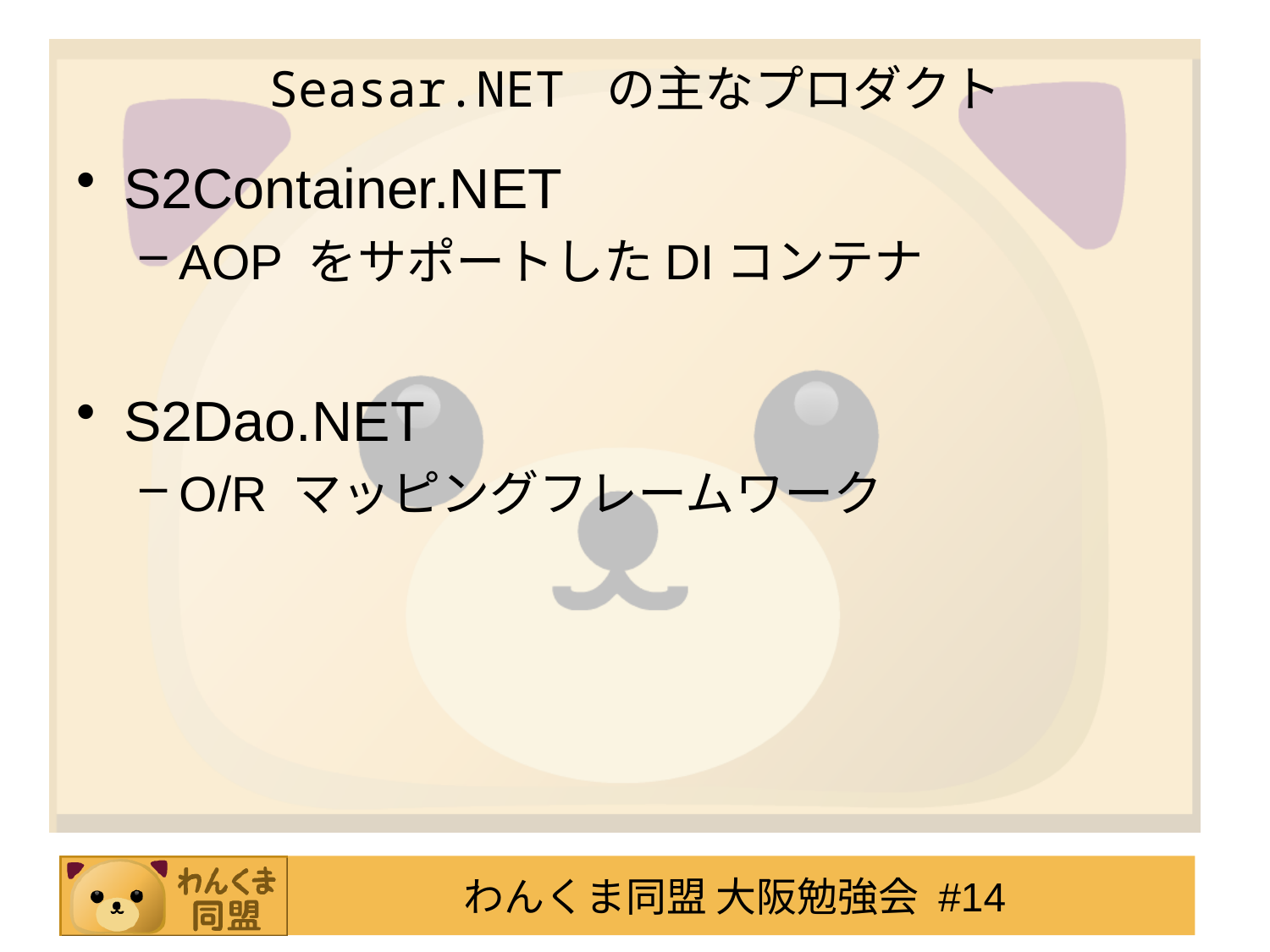

# Seasar.NET の主なプロダクト
S2Container.NET
AOP をサポートしたDIコンテナ

S2Dao.NET
O/R マッピングフレームワーク